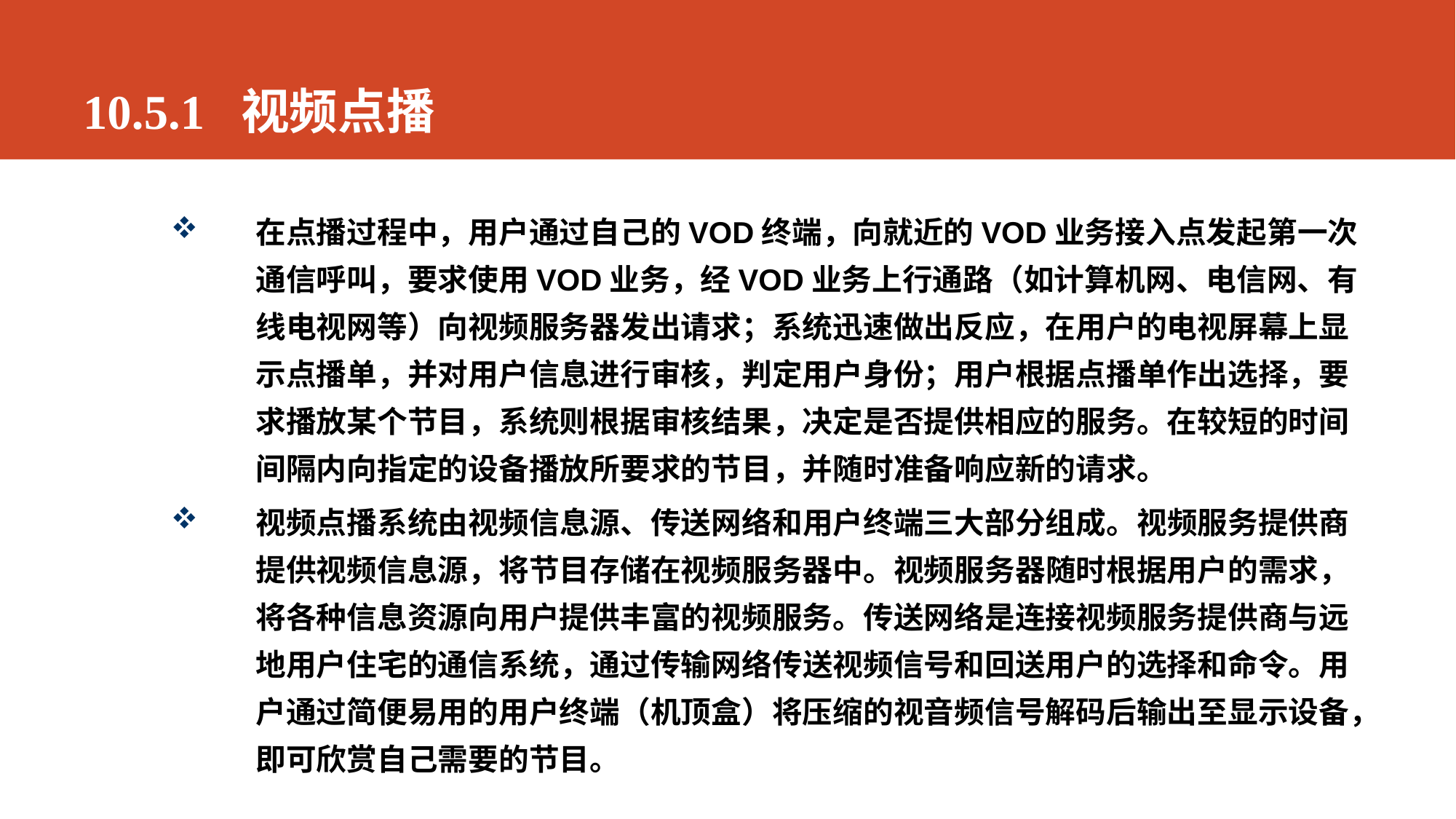

# 10.5.1  视频点播
在点播过程中，用户通过自己的VOD终端，向就近的VOD业务接入点发起第一次通信呼叫，要求使用VOD业务，经VOD业务上行通路（如计算机网、电信网、有线电视网等）向视频服务器发出请求；系统迅速做出反应，在用户的电视屏幕上显示点播单，并对用户信息进行审核，判定用户身份；用户根据点播单作出选择，要求播放某个节目，系统则根据审核结果，决定是否提供相应的服务。在较短的时间间隔内向指定的设备播放所要求的节目，并随时准备响应新的请求。
视频点播系统由视频信息源、传送网络和用户终端三大部分组成。视频服务提供商提供视频信息源，将节目存储在视频服务器中。视频服务器随时根据用户的需求，将各种信息资源向用户提供丰富的视频服务。传送网络是连接视频服务提供商与远地用户住宅的通信系统，通过传输网络传送视频信号和回送用户的选择和命令。用户通过简便易用的用户终端（机顶盒）将压缩的视音频信号解码后输出至显示设备，即可欣赏自己需要的节目。